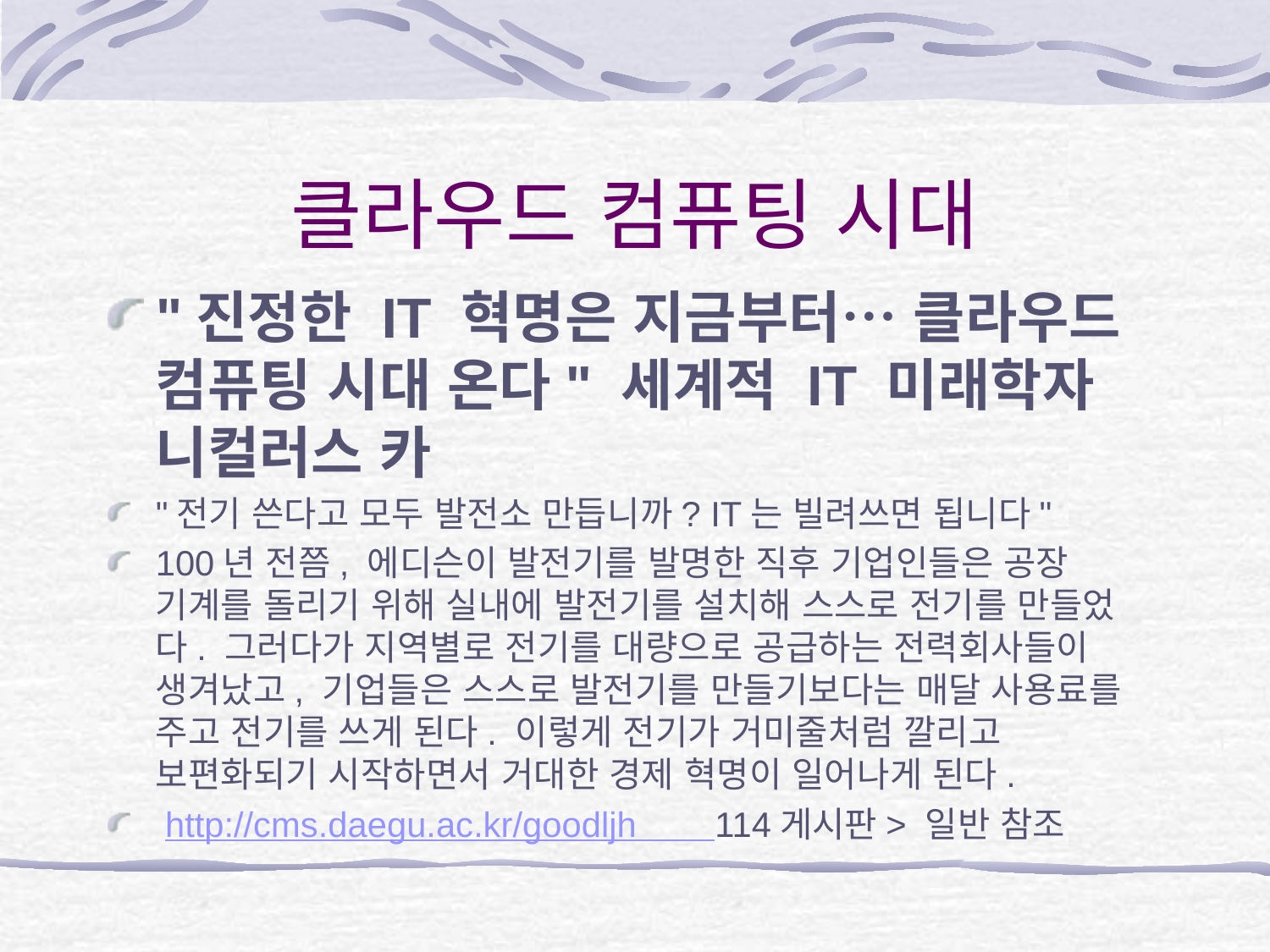

# 클라우드 컴퓨팅 시대
"진정한 IT 혁명은 지금부터… 클라우드 컴퓨팅 시대 온다" 세계적 IT 미래학자 니컬러스 카
"전기 쓴다고 모두 발전소 만듭니까? IT는 빌려쓰면 됩니다"
100년 전쯤, 에디슨이 발전기를 발명한 직후 기업인들은 공장 기계를 돌리기 위해 실내에 발전기를 설치해 스스로 전기를 만들었다. 그러다가 지역별로 전기를 대량으로 공급하는 전력회사들이 생겨났고, 기업들은 스스로 발전기를 만들기보다는 매달 사용료를 주고 전기를 쓰게 된다. 이렇게 전기가 거미줄처럼 깔리고 보편화되기 시작하면서 거대한 경제 혁명이 일어나게 된다.
 http://cms.daegu.ac.kr/goodljh        114게시판> 일반 참조